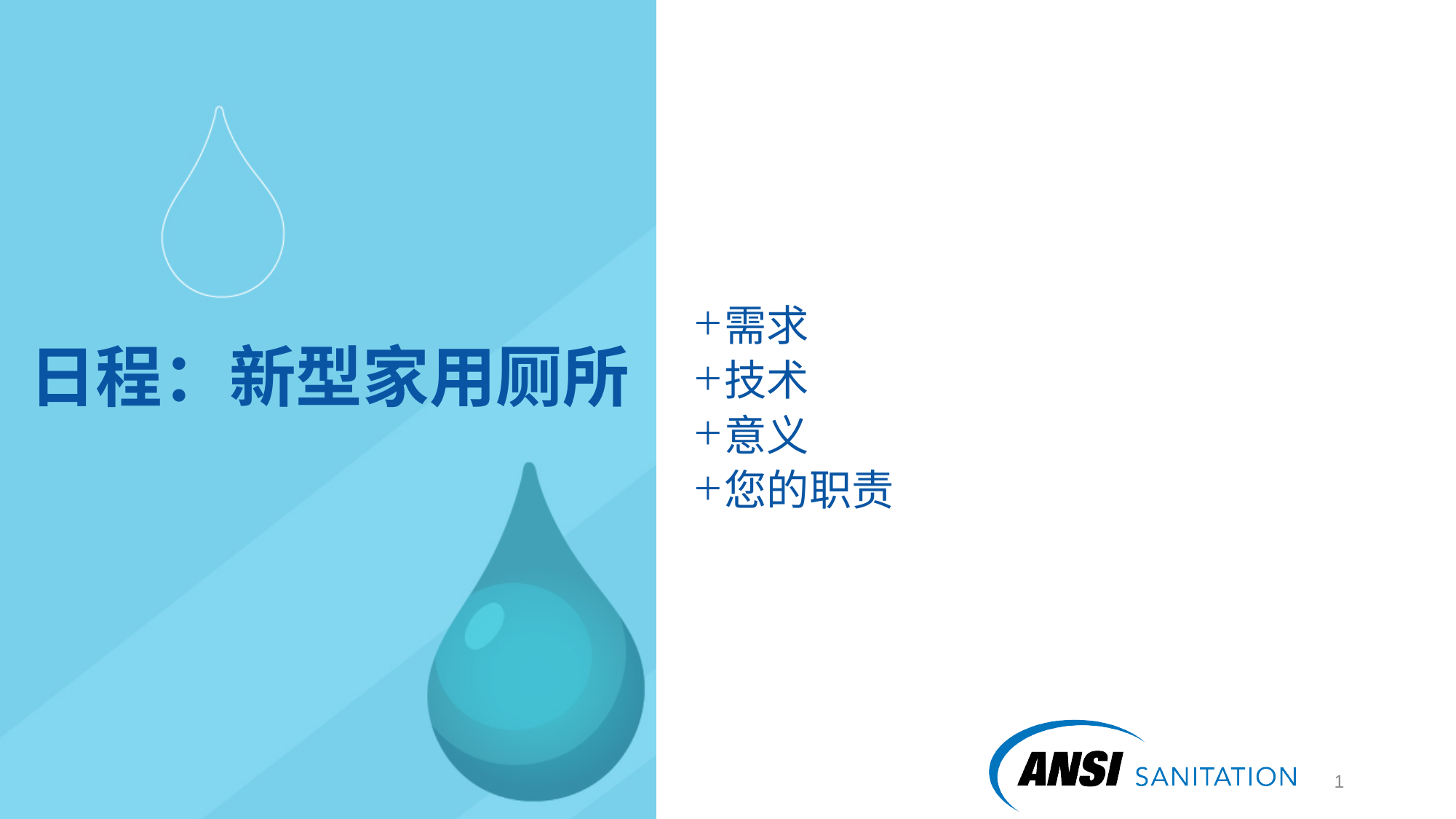

需求
技术
意义
您的职责
# 日程：新型家用厕所
1